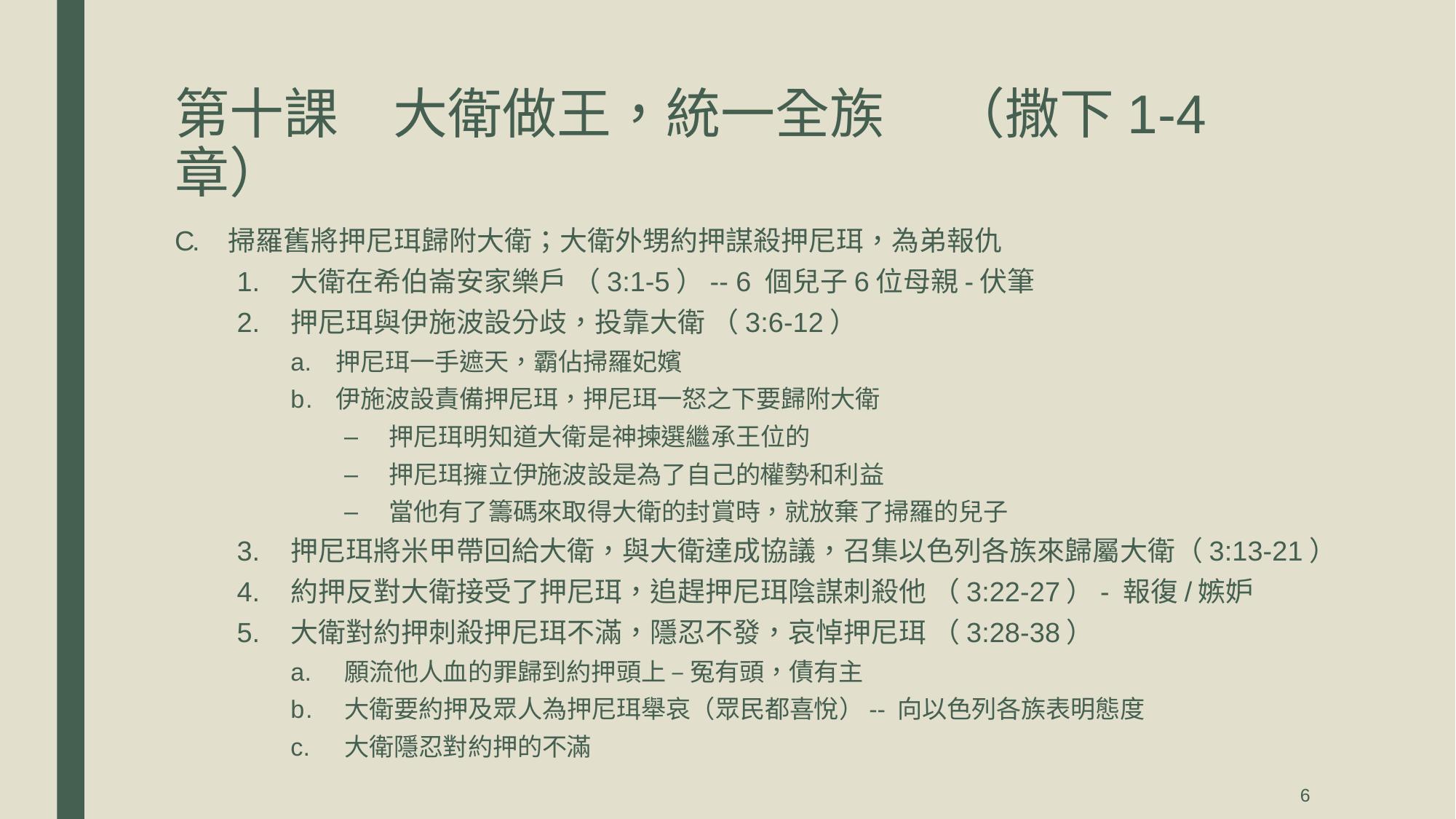

# 第十課	大衛做王，統一全族	 （撒下1-4章）
掃羅舊將押尼珥歸附大衛；大衛外甥約押謀殺押尼珥，為弟報仇
大衛在希伯崙安家樂戶 （3:1-5）-- 6 個兒子6位母親-伏筆
押尼珥與伊施波設分歧，投靠大衛 （3:6-12）
押尼珥一手遮天，霸佔掃羅妃嬪
伊施波設責備押尼珥，押尼珥一怒之下要歸附大衛
押尼珥明知道大衛是神揀選繼承王位的
押尼珥擁立伊施波設是為了自己的權勢和利益
當他有了籌碼來取得大衛的封賞時，就放棄了掃羅的兒子
押尼珥將米甲帶回給大衛，與大衛達成協議，召集以色列各族來歸屬大衛（3:13-21）
約押反對大衛接受了押尼珥，追趕押尼珥陰謀刺殺他 （3:22-27）- 報復/嫉妒
大衛對約押刺殺押尼珥不滿，隱忍不發，哀悼押尼珥 （3:28-38）
願流他人血的罪歸到約押頭上 – 冤有頭，債有主
大衛要約押及眾人為押尼珥舉哀（眾民都喜悅）-- 向以色列各族表明態度
大衛隱忍對約押的不滿
6